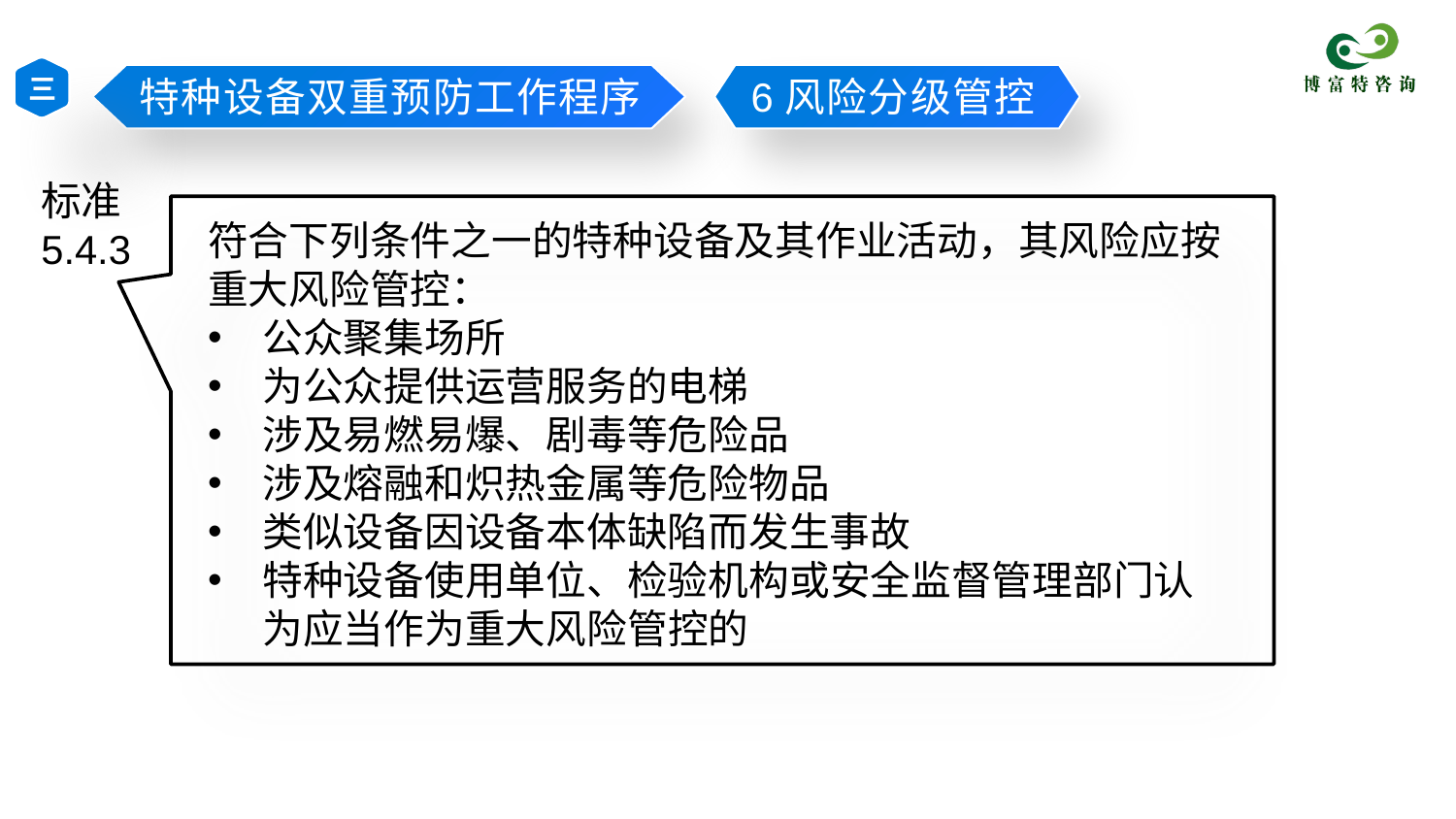

三

特种设备双重预防工作程序

6风险分级管控

符合下列条件之一的特种设备及其作业活动，其风险应按重大风险管控：
公众聚集场所
为公众提供运营服务的电梯
涉及易燃易爆、剧毒等危险品
涉及熔融和炽热金属等危险物品
类似设备因设备本体缺陷而发生事故
特种设备使用单位、检验机构或安全监督管理部门认为应当作为重大风险管控的
标准
5.4.3

71